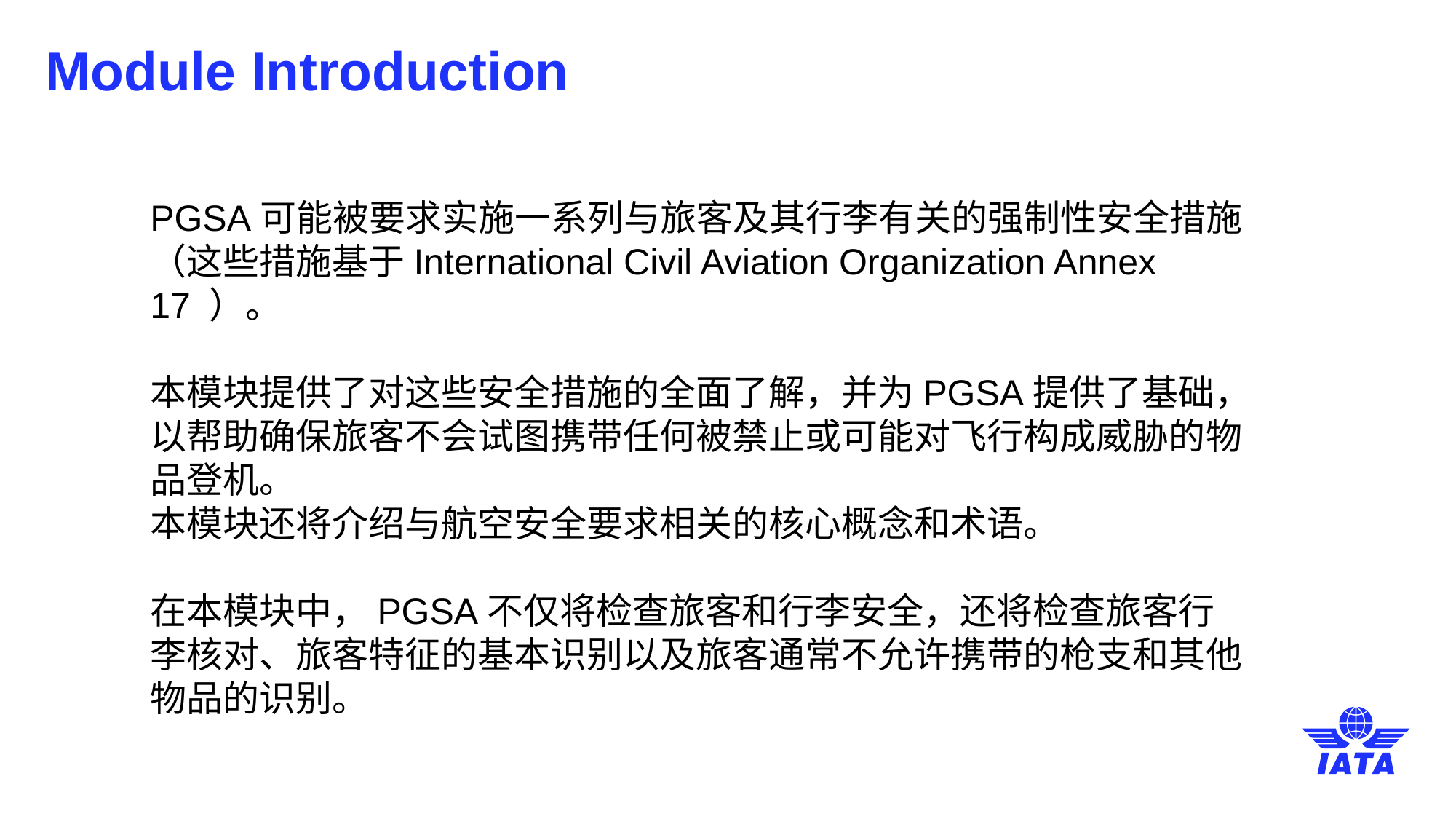

# Module Introduction
PGSA可能被要求实施一系列与旅客及其行李有关的强制性安全措施（这些措施基于International Civil Aviation Organization Annex 17 ）。

本模块提供了对这些安全措施的全面了解，并为PGSA提供了基础，以帮助确保旅客不会试图携带任何被禁止或可能对飞行构成威胁的物品登机。
本模块还将介绍与航空安全要求相关的核心概念和术语。

在本模块中，PGSA不仅将检查旅客和行李安全，还将检查旅客行李核对、旅客特征的基本识别以及旅客通常不允许携带的枪支和其他物品的识别。
4